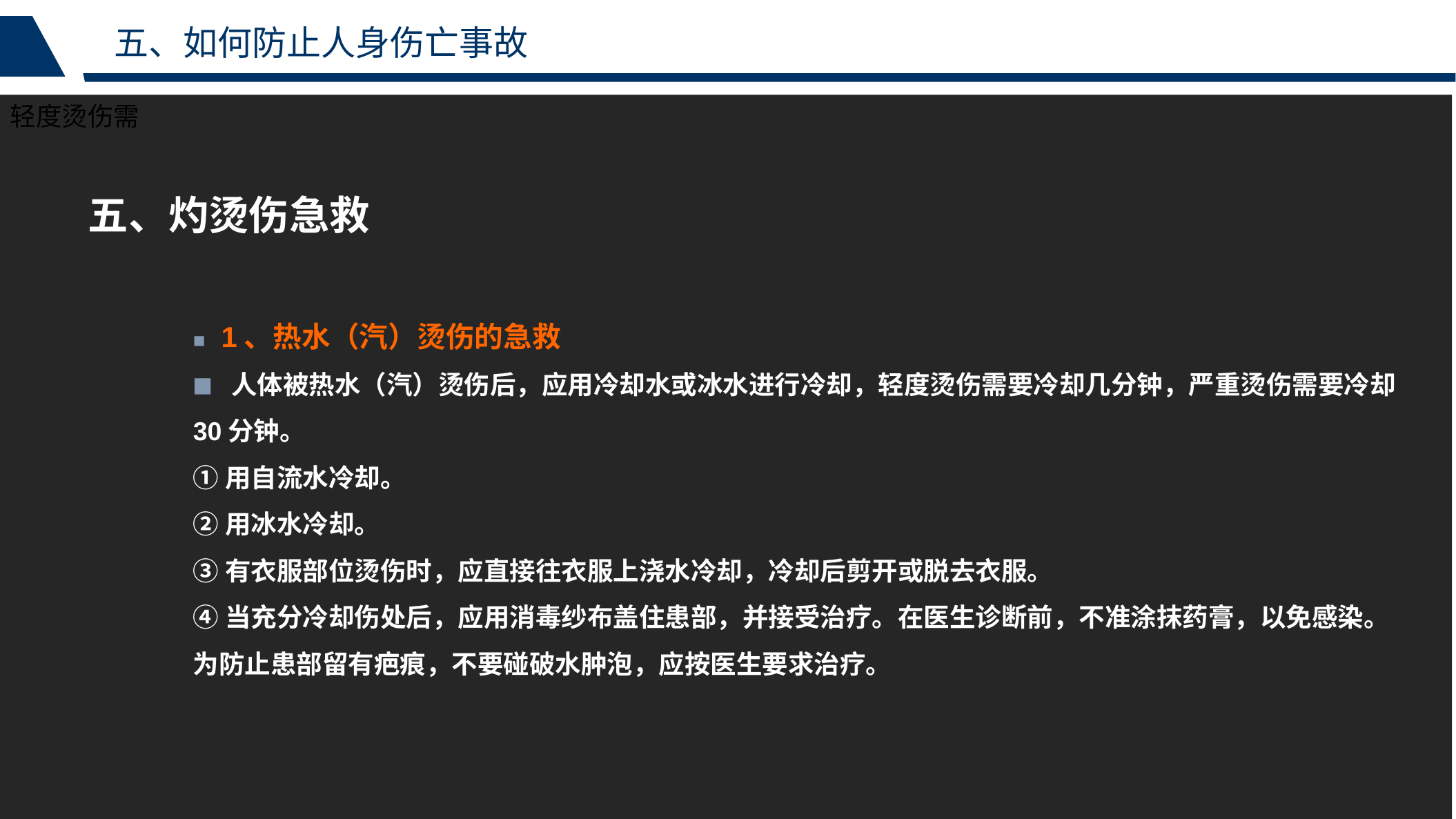

五、如何防止人身伤亡事故

轻度烫伤需
五、灼烫伤急救
■  1、热水（汽）烫伤的急救
■  人体被热水（汽）烫伤后，应用冷却水或冰水进行冷却，轻度烫伤需要冷却几分钟，严重烫伤需要冷却30分钟。
①用自流水冷却。
②用冰水冷却。
③有衣服部位烫伤时，应直接往衣服上浇水冷却，冷却后剪开或脱去衣服。
④当充分冷却伤处后，应用消毒纱布盖住患部，并接受治疗。在医生诊断前，不准涂抹药膏，以免感染。为防止患部留有疤痕，不要碰破水肿泡，应按医生要求治疗。